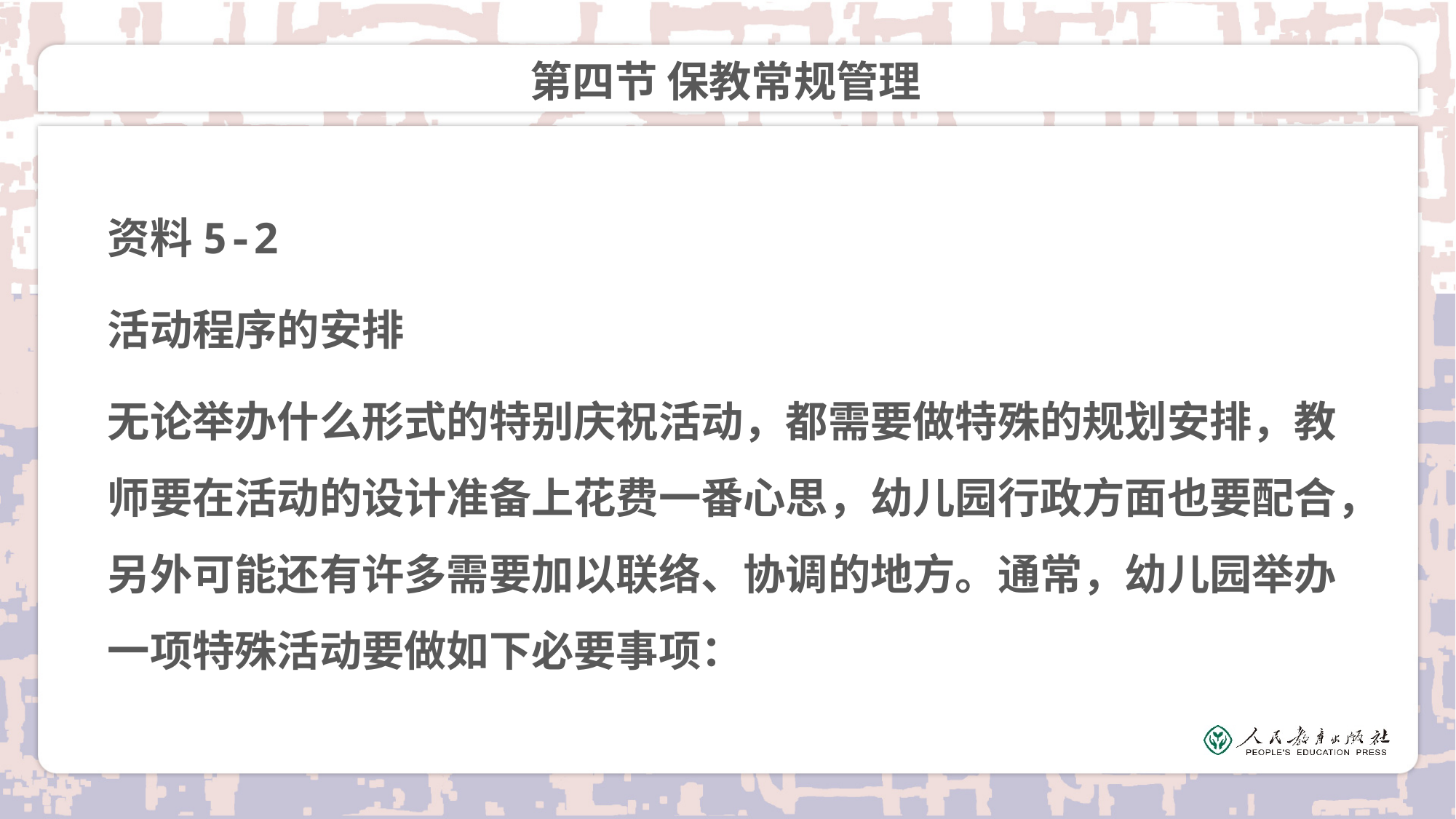

# 第四节 保教常规管理
资料5-2
活动程序的安排
无论举办什么形式的特别庆祝活动，都需要做特殊的规划安排，教师要在活动的设计准备上花费一番心思，幼儿园行政方面也要配合，另外可能还有许多需要加以联络、协调的地方。通常，幼儿园举办一项特殊活动要做如下必要事项：